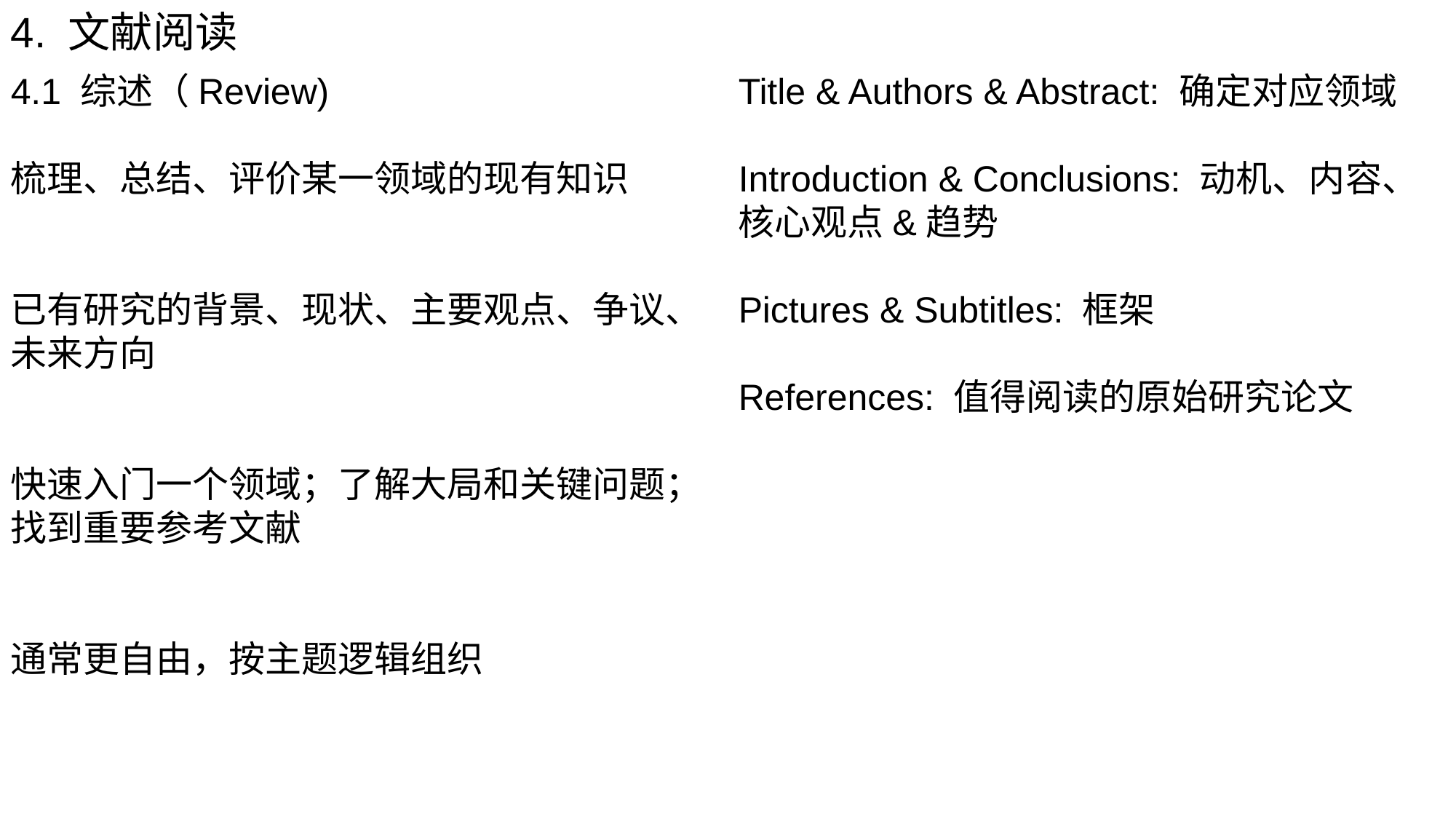

4. 文献阅读
4.1 综述（Review)

梳理、总结、评价某一领域的现有知识

已有研究的背景、现状、主要观点、争议、未来方向

快速入门一个领域；了解大局和关键问题；找到重要参考文献

通常更自由，按主题逻辑组织
Title & Authors & Abstract: 确定对应领域

Introduction & Conclusions: 动机、内容、核心观点&趋势

Pictures & Subtitles: 框架

References: 值得阅读的原始研究论文